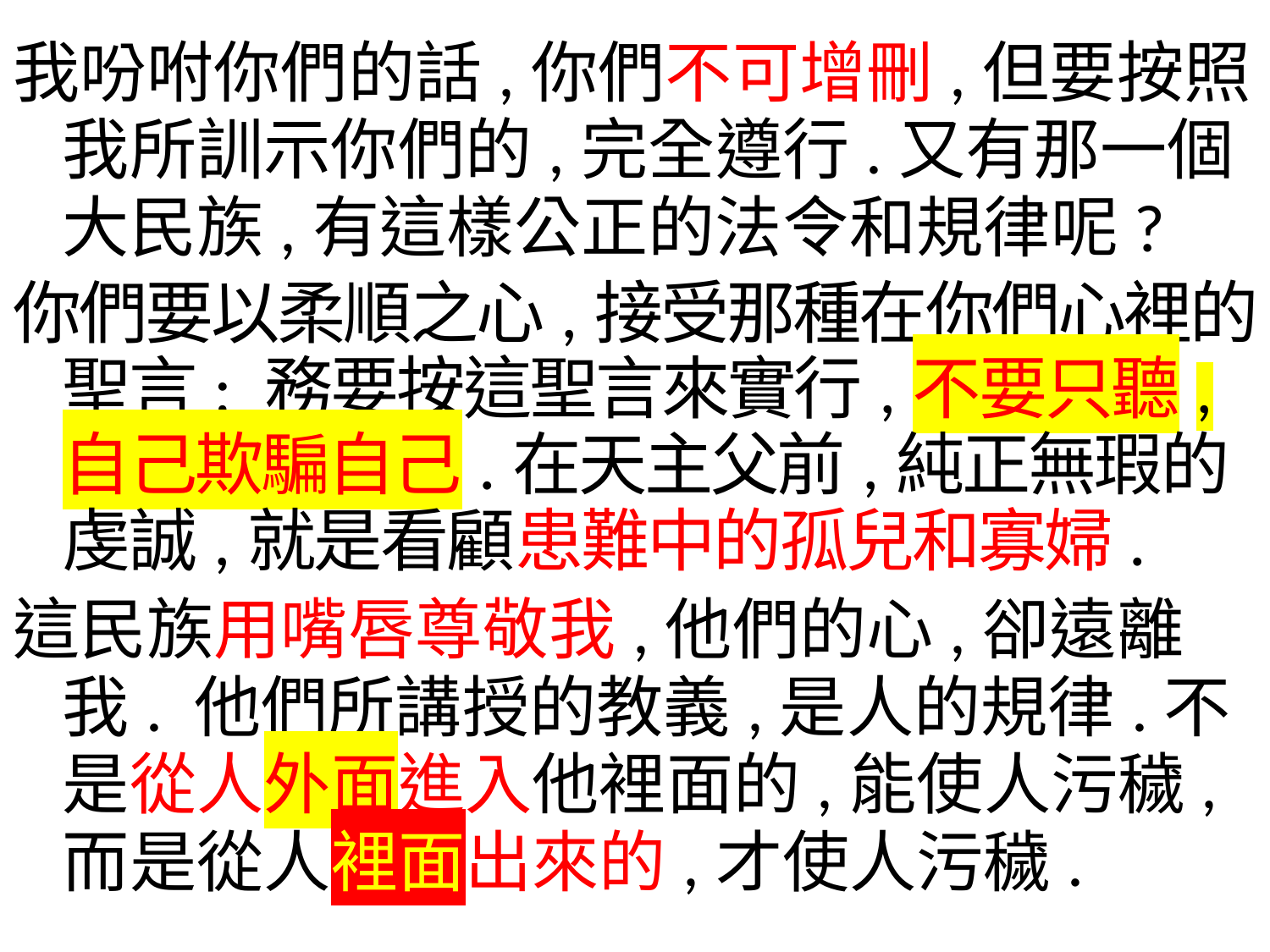

我吩咐你們的話,你們不可增刪,但要按照我所訓示你們的,完全遵行.又有那一個大民族,有這樣公正的法令和規律呢?
你們要以柔順之心,接受那種在你們心裡的聖言; 務要按這聖言來實行,不要只聽,自己欺騙自己.在天主父前,純正無瑕的虔誠,就是看顧患難中的孤兒和寡婦.
這民族用嘴唇尊敬我,他們的心,卻遠離我. 他們所講授的教義,是人的規律.不是從人外面進入他裡面的,能使人污穢,而是從人裡面出來的,才使人污穢.